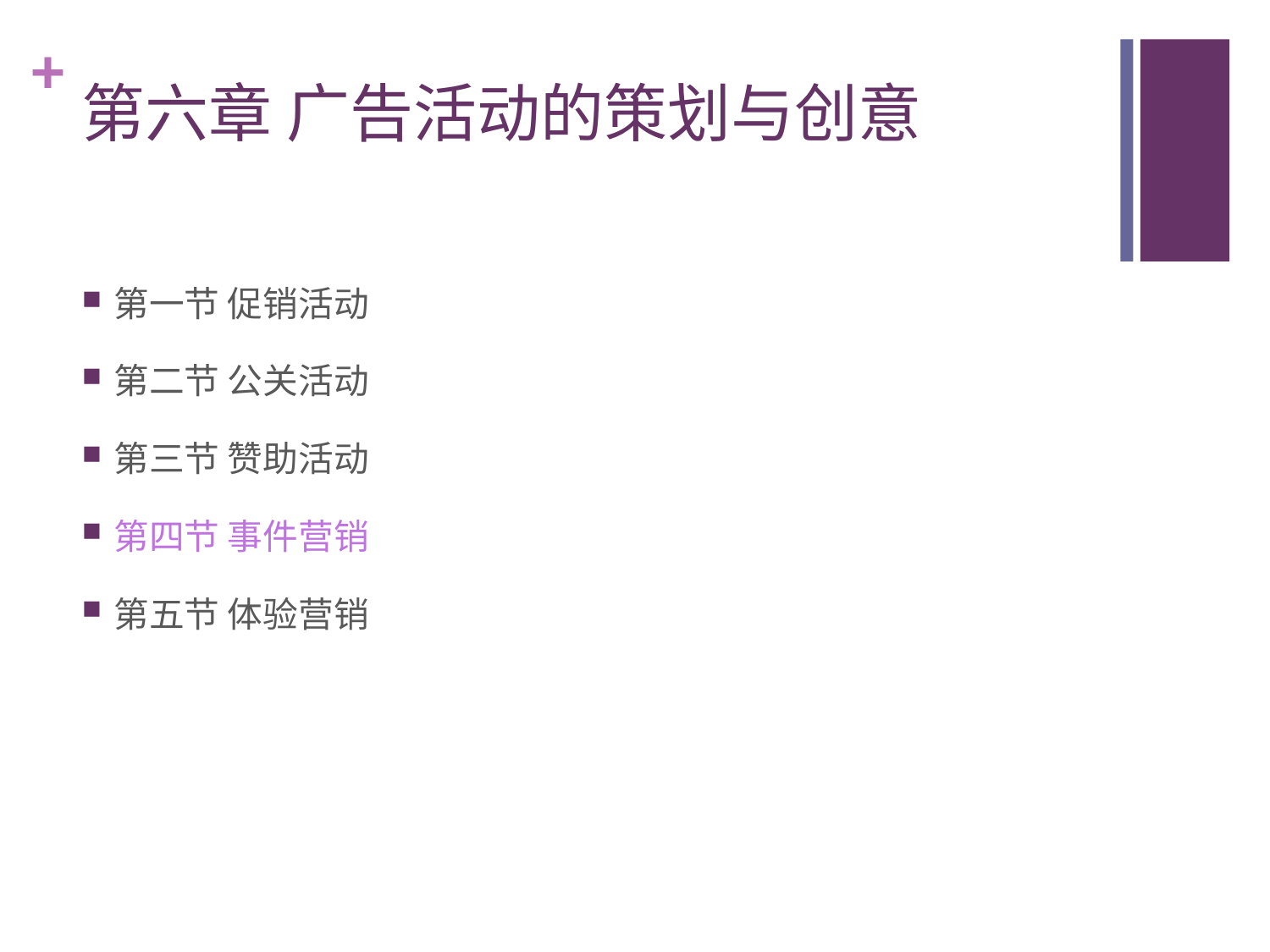

# 第六章 广告活动的策划与创意
第一节 促销活动
第二节 公关活动
第三节 赞助活动
第四节 事件营销
第五节 体验营销